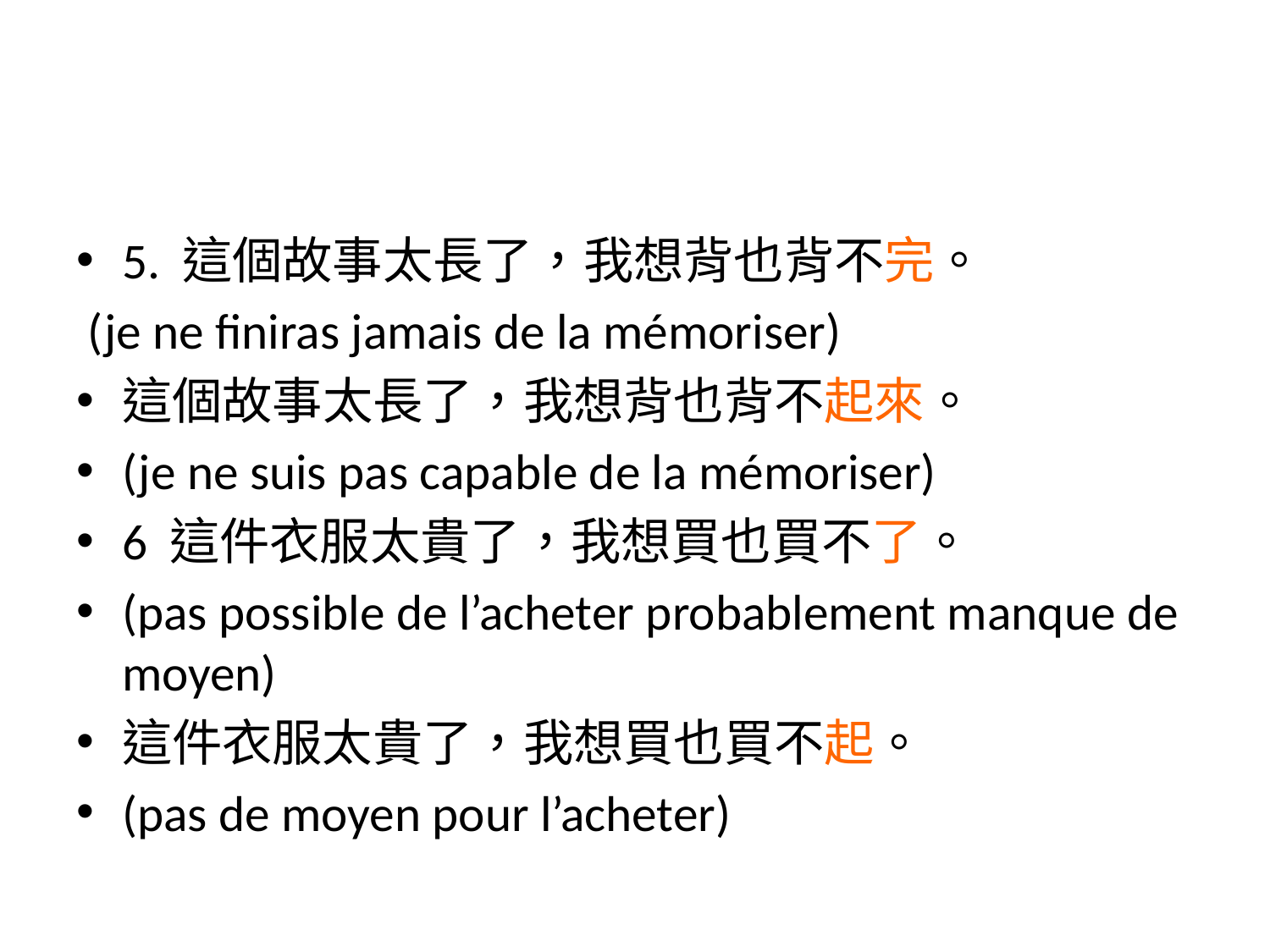

#
5. 這個故事太長了，我想背也背不完。
 (je ne finiras jamais de la mémoriser)
這個故事太長了，我想背也背不起來。
(je ne suis pas capable de la mémoriser)
6 這件衣服太貴了，我想買也買不了。
(pas possible de l’acheter probablement manque de moyen)
這件衣服太貴了，我想買也買不起。
(pas de moyen pour l’acheter)